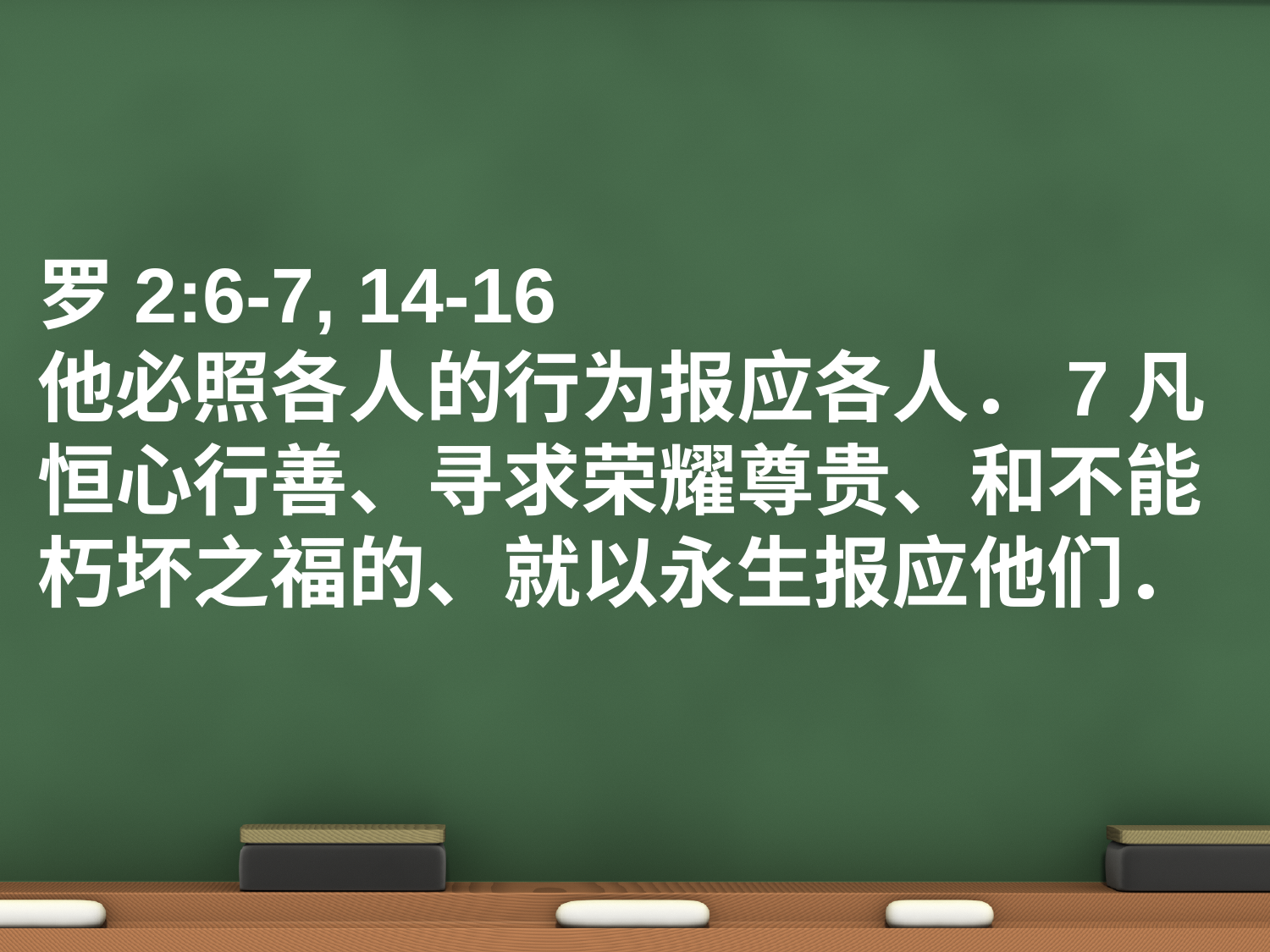

罗2:6-7, 14-16
他必照各人的行为报应各人．7凡恒心行善、寻求荣耀尊贵、和不能朽坏之福的、就以永生报应他们．